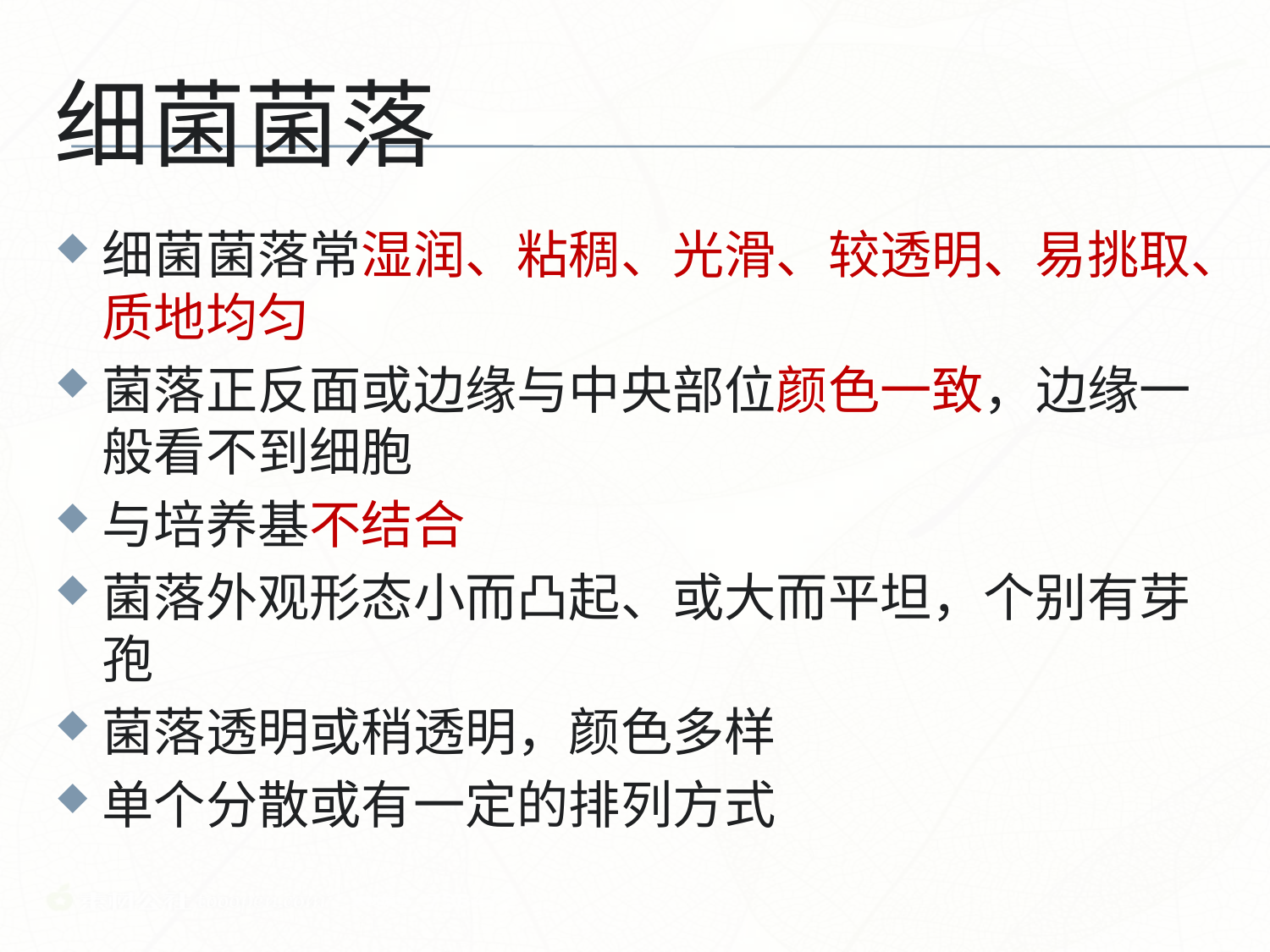

# 细菌菌落
细菌菌落常湿润、粘稠、光滑、较透明、易挑取、质地均匀
菌落正反面或边缘与中央部位颜色一致，边缘一般看不到细胞
与培养基不结合
菌落外观形态小而凸起、或大而平坦，个别有芽孢
菌落透明或稍透明，颜色多样
单个分散或有一定的排列方式